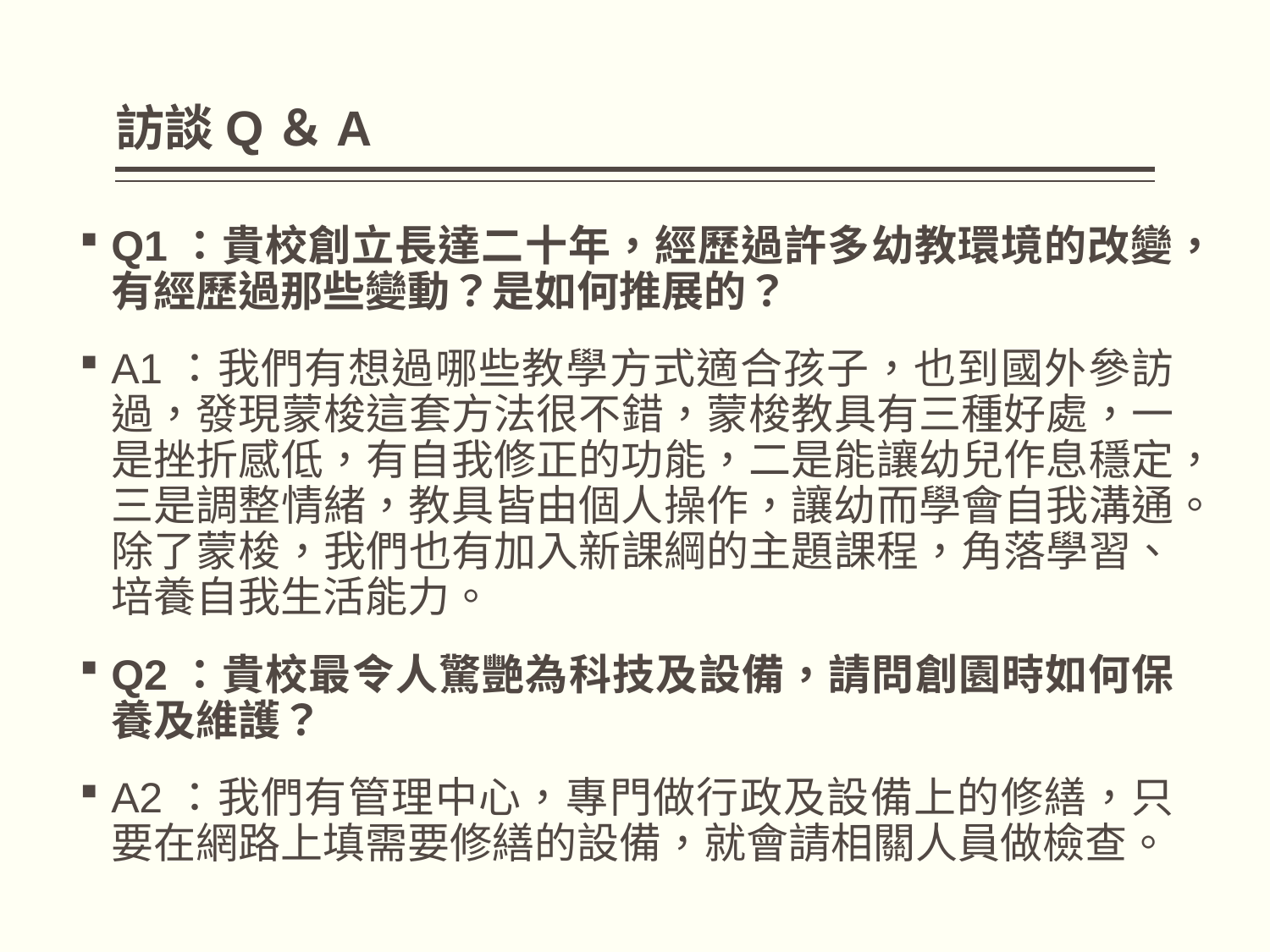

# 訪談Q＆A
Q1：貴校創立長達二十年，經歷過許多幼教環境的改變，有經歷過那些變動？是如何推展的？
A1：我們有想過哪些教學方式適合孩子，也到國外參訪過，發現蒙梭這套方法很不錯，蒙梭教具有三種好處，一是挫折感低，有自我修正的功能，二是能讓幼兒作息穩定，三是調整情緒，教具皆由個人操作，讓幼而學會自我溝通。除了蒙梭，我們也有加入新課綱的主題課程，角落學習、培養自我生活能力。
Q2：貴校最令人驚艷為科技及設備，請問創園時如何保養及維護？
A2：我們有管理中心，專門做行政及設備上的修繕，只要在網路上填需要修繕的設備，就會請相關人員做檢查。